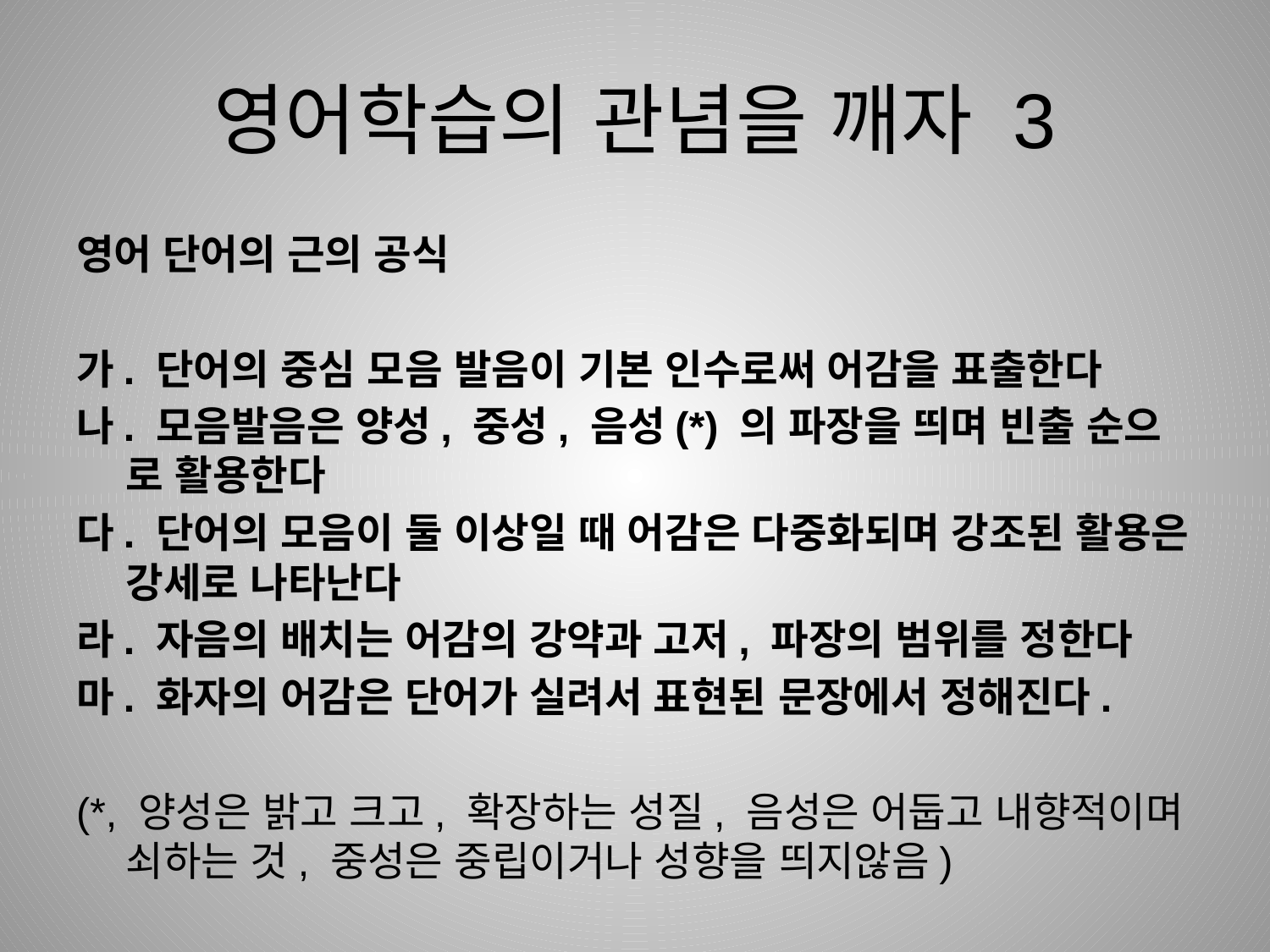

# 영어학습의 관념을 깨자 3
영어 단어의 근의 공식

가. 단어의 중심 모음 발음이 기본 인수로써 어감을 표출한다
나. 모음발음은 양성, 중성, 음성(*) 의 파장을 띄며 빈출 순으  로 활용한다
다. 단어의 모음이 둘 이상일 때 어감은 다중화되며 강조된 활용은 강세로 나타난다
라. 자음의 배치는 어감의 강약과 고저, 파장의 범위를 정한다
마. 화자의 어감은 단어가 실려서 표현된 문장에서 정해진다.

(*, 양성은 밝고 크고, 확장하는 성질, 음성은 어둡고 내향적이며 쇠하는 것, 중성은 중립이거나 성향을 띄지않음)